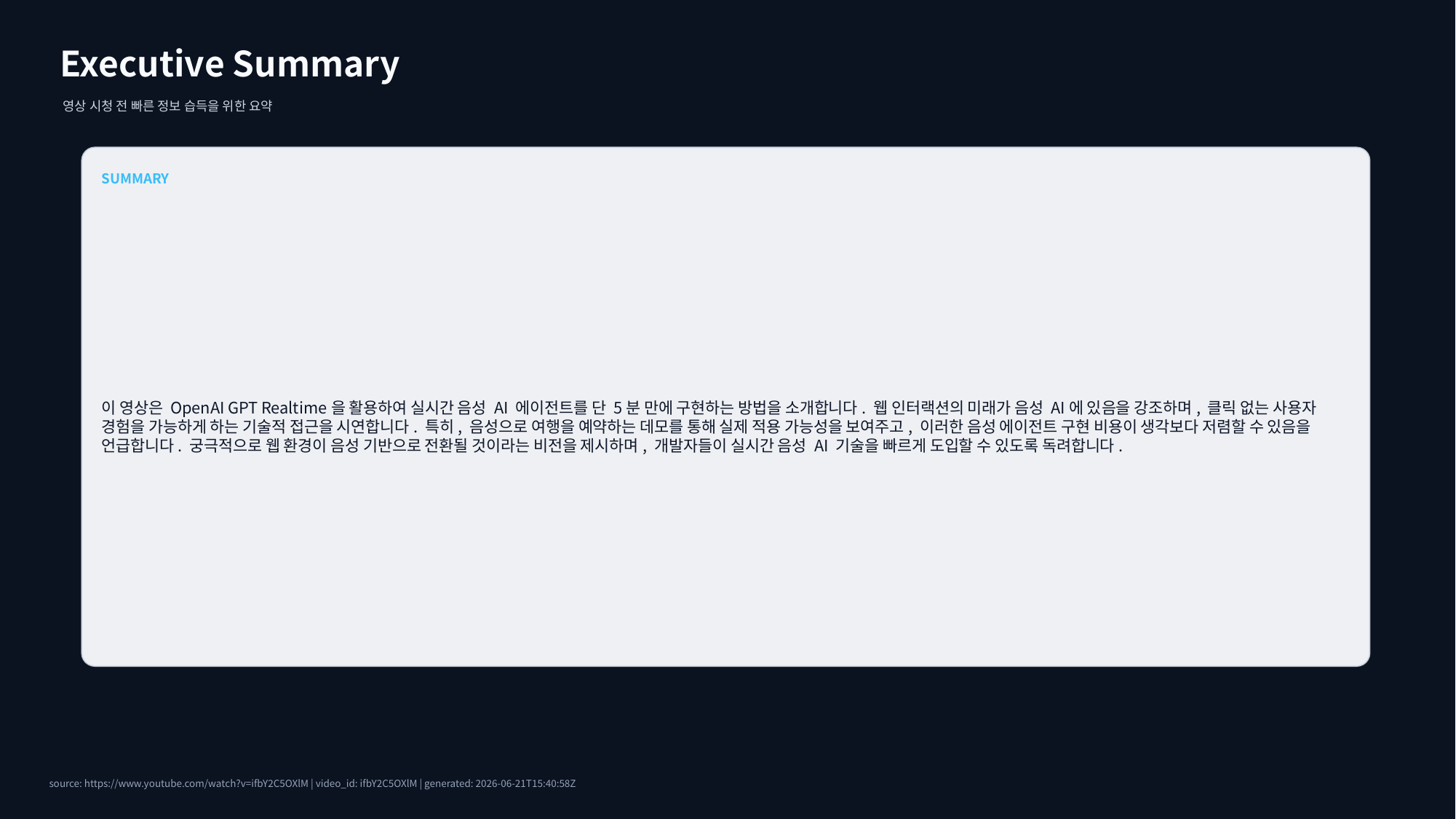

Executive Summary
영상 시청 전 빠른 정보 습득을 위한 요약

SUMMARY
이 영상은 OpenAI GPT Realtime을 활용하여 실시간 음성 AI 에이전트를 단 5분 만에 구현하는 방법을 소개합니다. 웹 인터랙션의 미래가 음성 AI에 있음을 강조하며, 클릭 없는 사용자 경험을 가능하게 하는 기술적 접근을 시연합니다. 특히, 음성으로 여행을 예약하는 데모를 통해 실제 적용 가능성을 보여주고, 이러한 음성 에이전트 구현 비용이 생각보다 저렴할 수 있음을 언급합니다. 궁극적으로 웹 환경이 음성 기반으로 전환될 것이라는 비전을 제시하며, 개발자들이 실시간 음성 AI 기술을 빠르게 도입할 수 있도록 독려합니다.
source: https://www.youtube.com/watch?v=ifbY2C5OXlM | video_id: ifbY2C5OXlM | generated: 2026-06-21T15:40:58Z